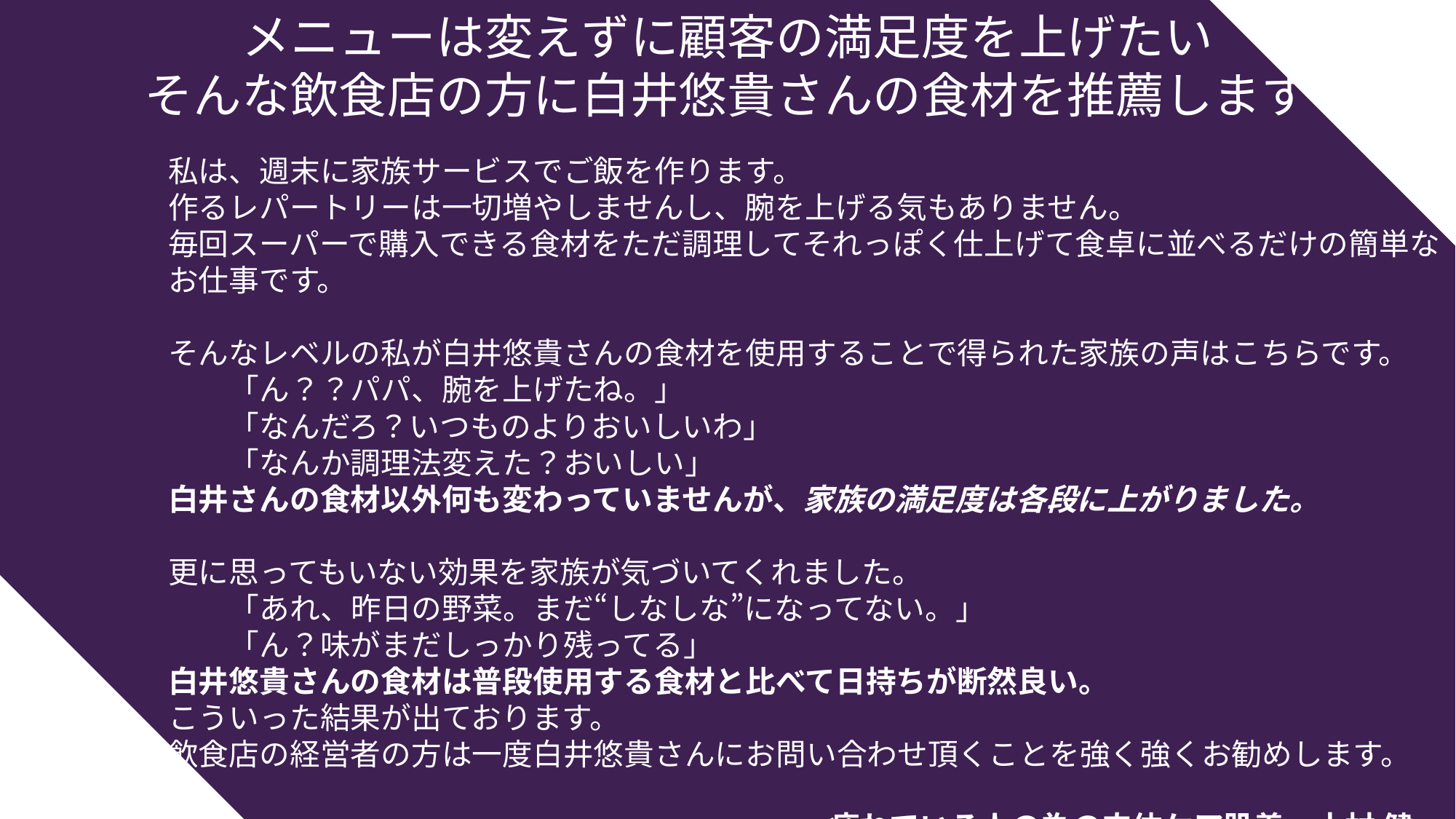

メニューは変えずに顧客の満足度を上げたい
そんな飲食店の方に白井悠貴さんの食材を推薦します
私は、週末に家族サービスでご飯を作ります。
作るレパートリーは一切増やしませんし、腕を上げる気もありません。
毎回スーパーで購入できる食材をただ調理してそれっぽく仕上げて食卓に並べるだけの簡単なお仕事です。

そんなレベルの私が白井悠貴さんの食材を使用することで得られた家族の声はこちらです。
　　「ん？？パパ、腕を上げたね。」
　　「なんだろ？いつものよりおいしいわ」
　　「なんか調理法変えた？おいしい」
白井さんの食材以外何も変わっていませんが、家族の満足度は各段に上がりました。

更に思ってもいない効果を家族が気づいてくれました。
　　「あれ、昨日の野菜。まだ“しなしな”になってない。」
　　「ん？味がまだしっかり残ってる」
白井悠貴さんの食材は普段使用する食材と比べて日持ちが断然良い。
こういった結果が出ております。
飲食店の経営者の方は一度白井悠貴さんにお問い合わせ頂くことを強く強くお勧めします。

疲れている人の為の肉体ケア肌着　木村 健一